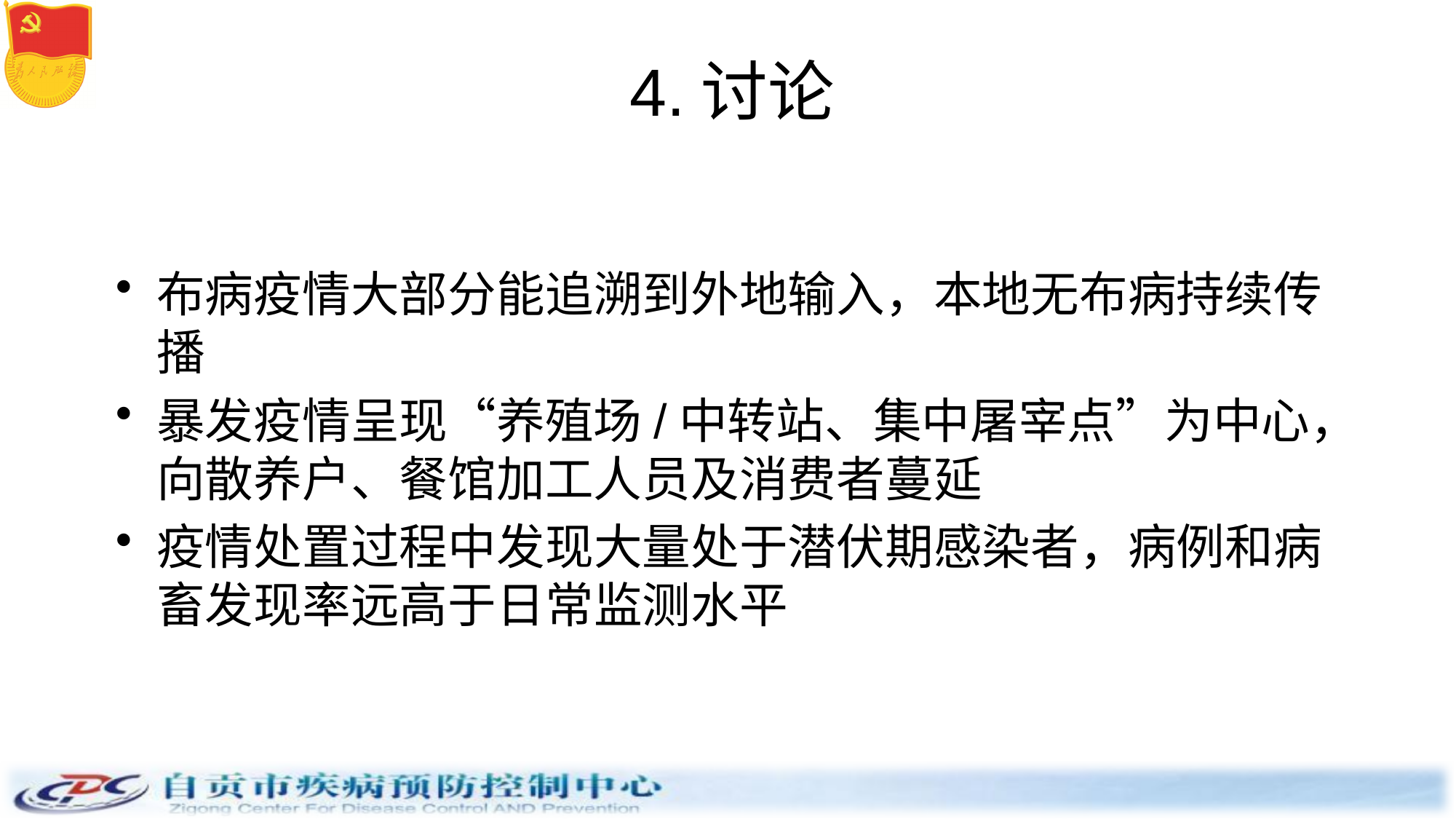

# 4.讨论
布病疫情大部分能追溯到外地输入，本地无布病持续传播
暴发疫情呈现“养殖场/中转站、集中屠宰点”为中心，向散养户、餐馆加工人员及消费者蔓延
疫情处置过程中发现大量处于潜伏期感染者，病例和病畜发现率远高于日常监测水平